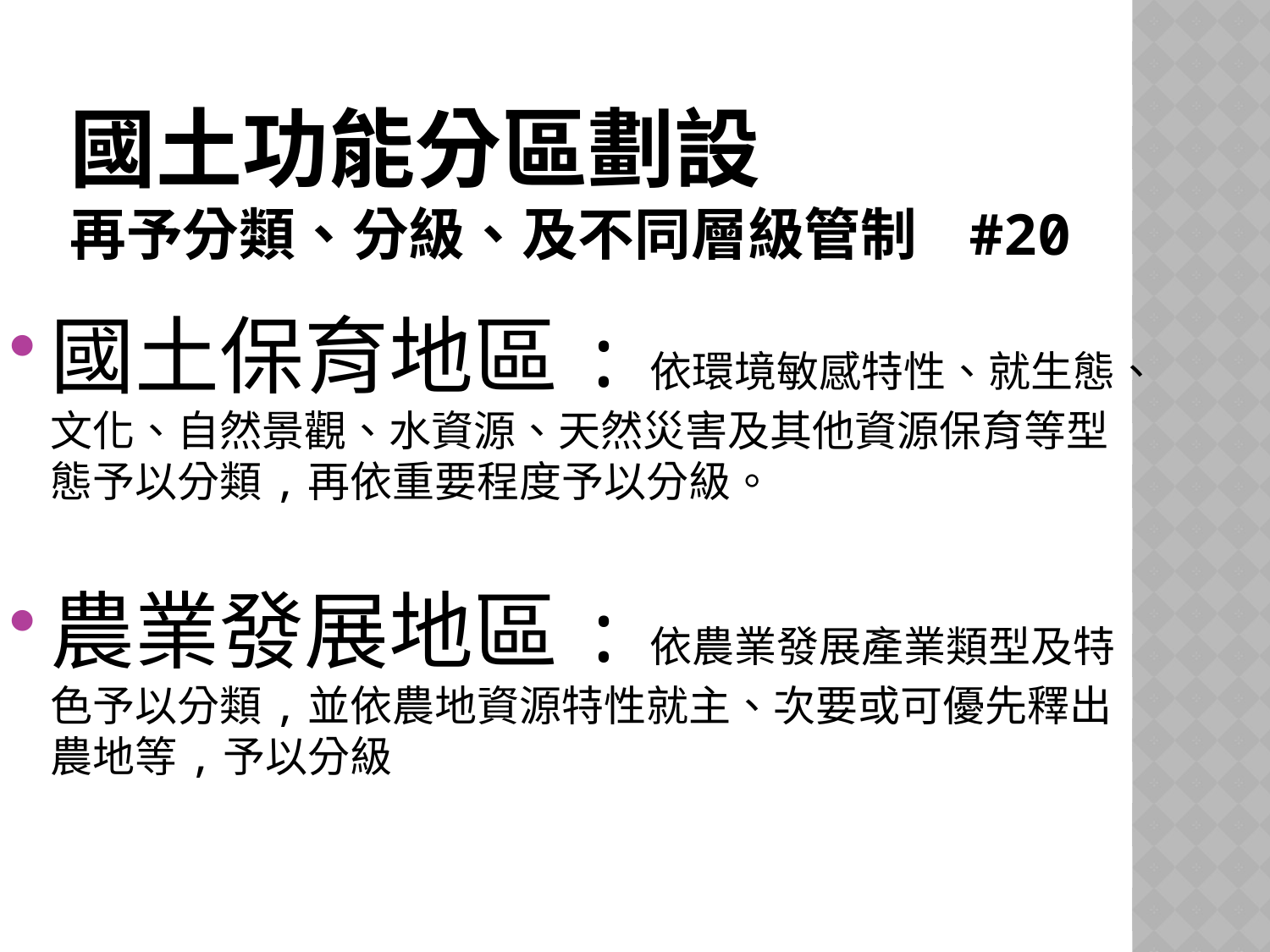

# 國土功能分區劃設 再予分類、分級、及不同層級管制   #20
國土保育地區:依環境敏感特性、就生態、文化、自然景觀、水資源、天然災害及其他資源保育等型態予以分類,再依重要程度予以分級。

農業發展地區:依農業發展產業類型及特色予以分類,並依農地資源特性就主、次要或可優先釋出農地等,予以分級